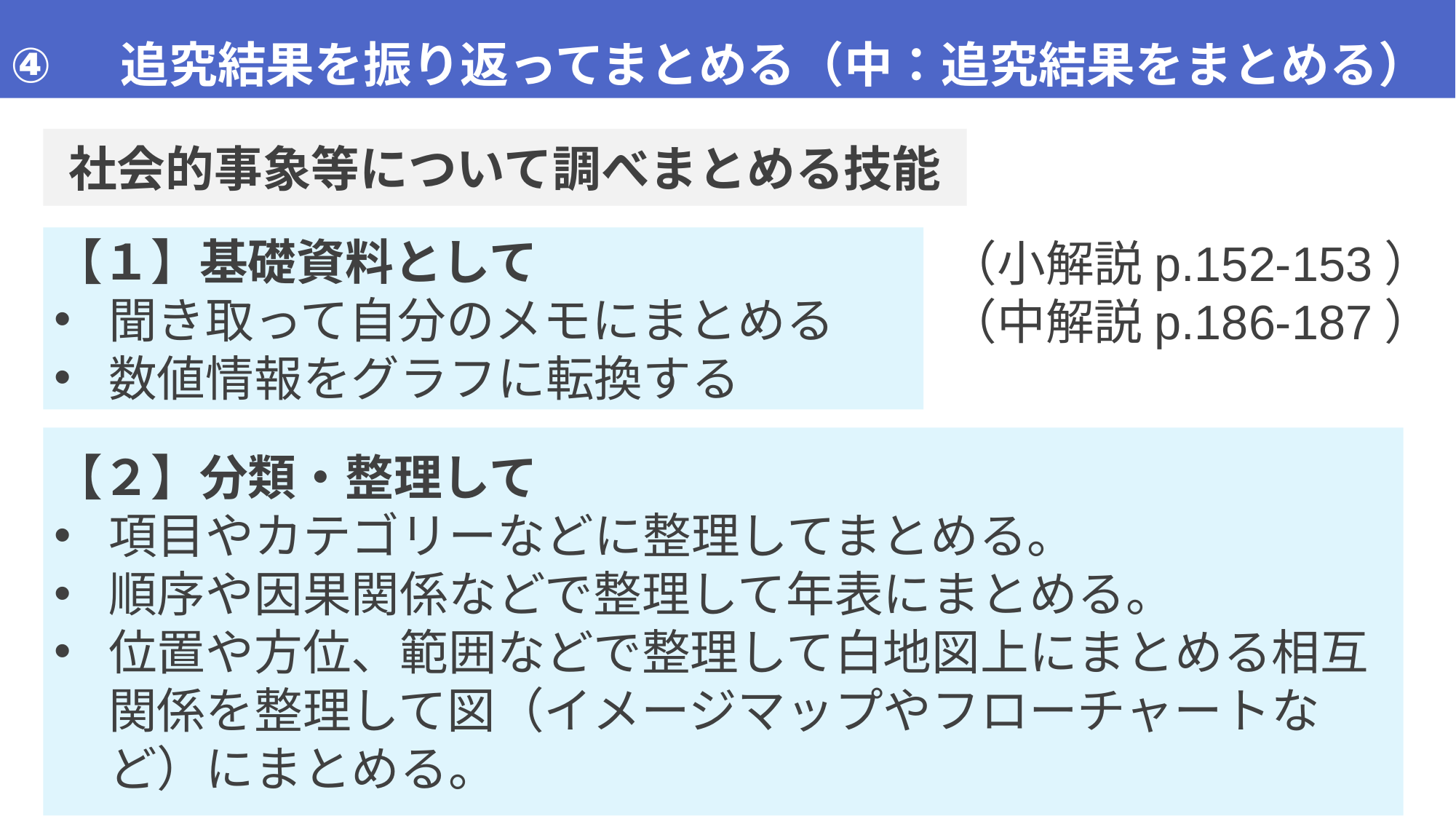

追究結果を振り返ってまとめる（中：追究結果をまとめる）
社会的事象等について調べまとめる技能
【１】基礎資料として
聞き取って自分のメモにまとめる
数値情報をグラフに転換する
（小解説p.152-153）
（中解説p.186-187）
【２】分類・整理して
項目やカテゴリーなどに整理してまとめる。
順序や因果関係などで整理して年表にまとめる。
位置や方位、範囲などで整理して白地図上にまとめる相互関係を整理して図（イメージマップやフローチャートなど）にまとめる。